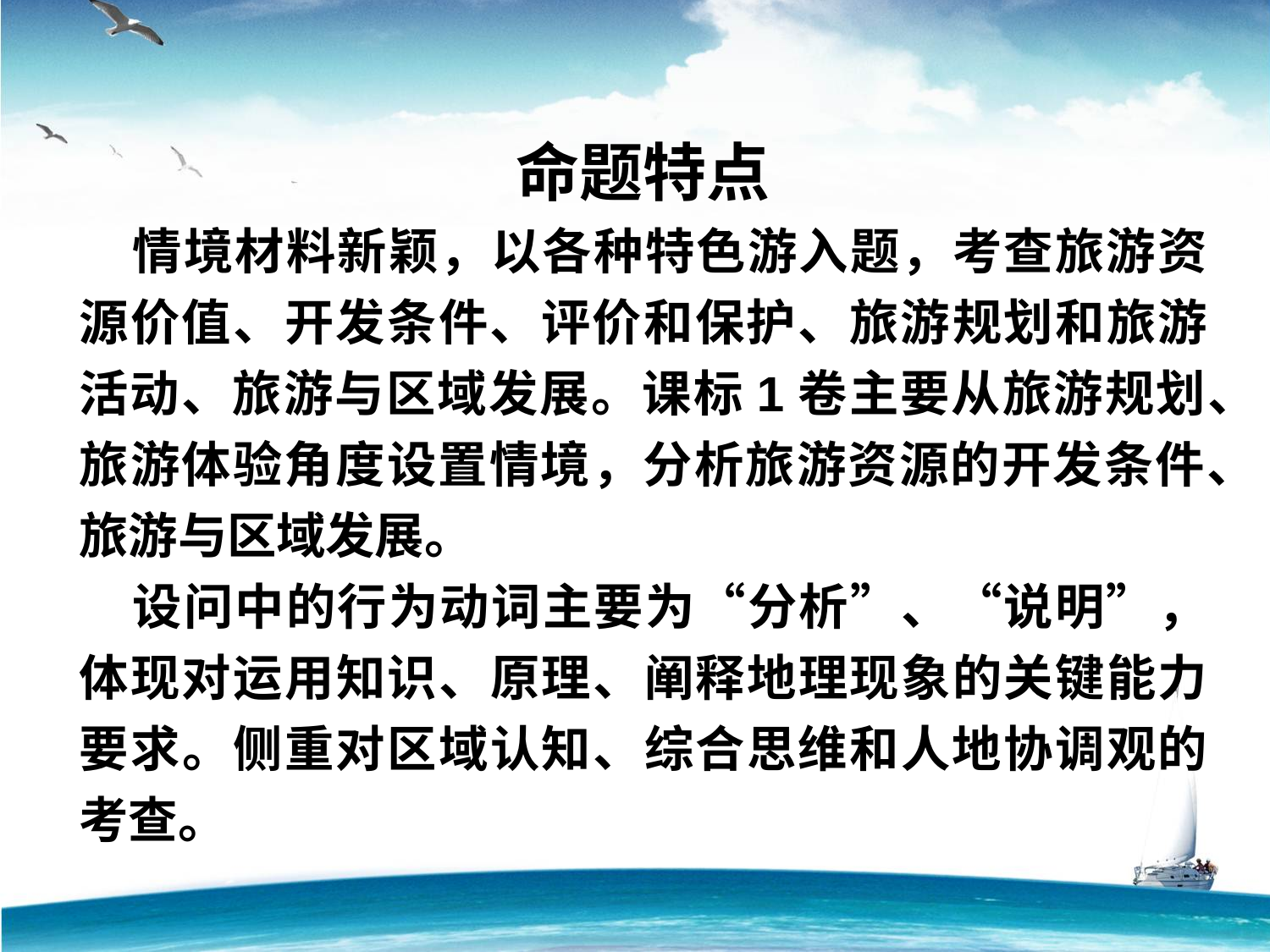

命题特点
   情境材料新颖，以各种特色游入题，考查旅游资源价值、开发条件、评价和保护、旅游规划和旅游活动、旅游与区域发展。课标1卷主要从旅游规划、旅游体验角度设置情境，分析旅游资源的开发条件、旅游与区域发展。
   设问中的行为动词主要为“分析”、“说明”，体现对运用知识、原理、阐释地理现象的关键能力要求。侧重对区域认知、综合思维和人地协调观的考查。